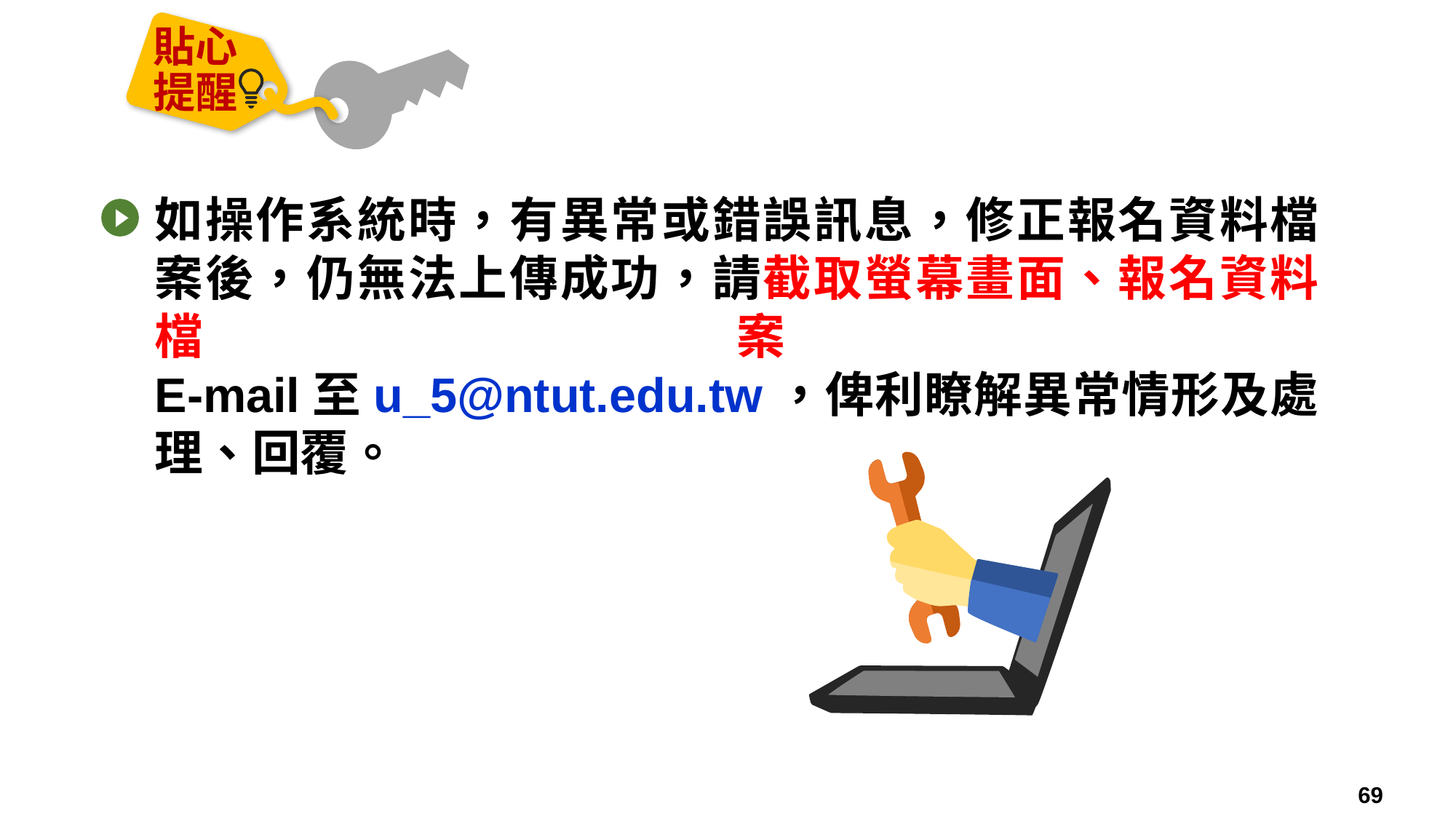

貼心
提醒

如操作系統時，有異常或錯誤訊息，修正報名資料檔案後，仍無法上傳成功，請截取螢幕畫面、報名資料檔案
E-mail至u_5@ntut.edu.tw，俾利瞭解異常情形及處理、回覆。

69